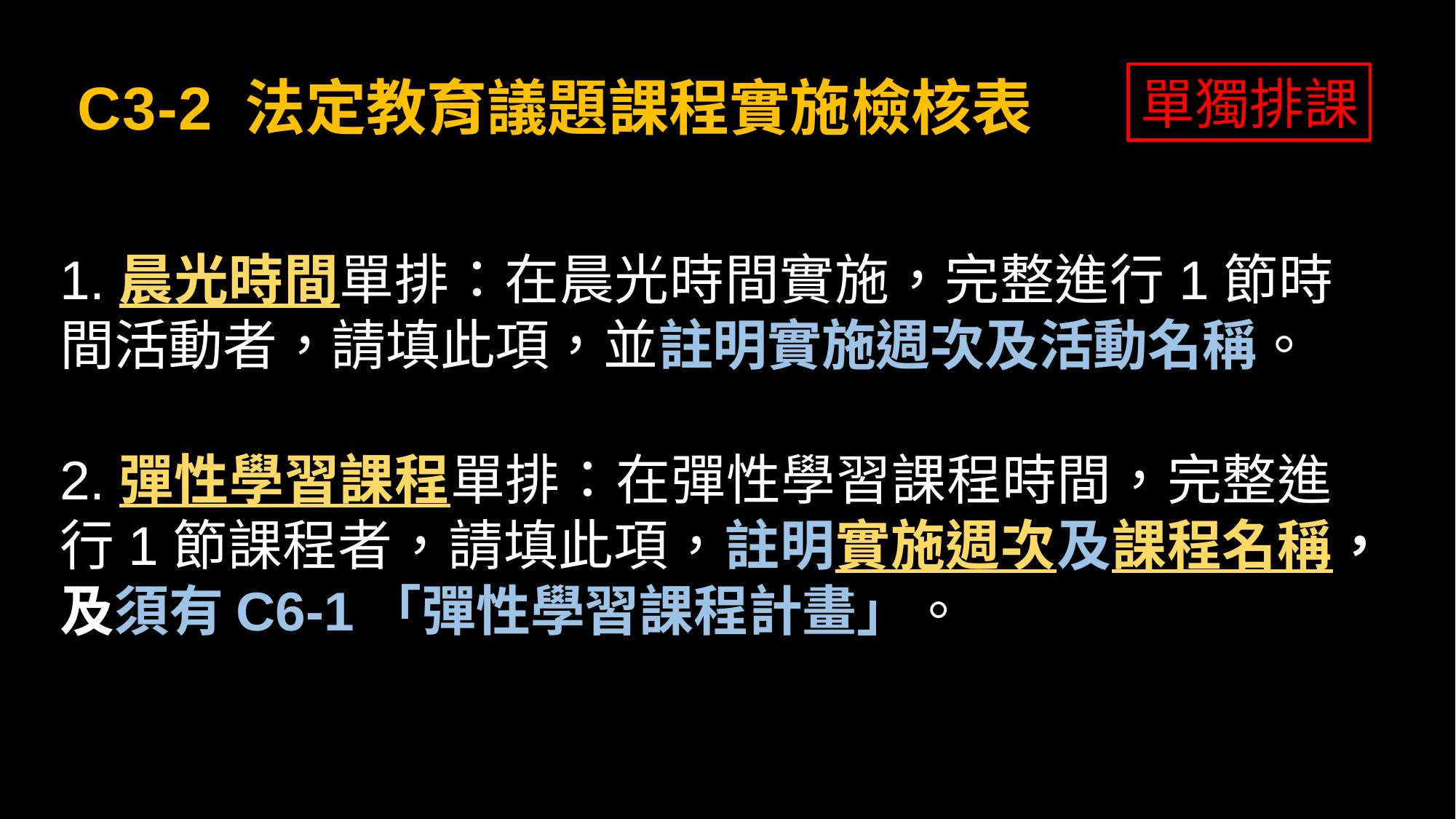

C3-2 法定教育議題課程實施檢核表
單獨排課

1.晨光時間單排：在晨光時間實施，完整進行1節時間活動者，請填此項，並註明實施週次及活動名稱。

2.彈性學習課程單排：在彈性學習課程時間，完整進行1節課程者，請填此項，註明實施週次及課程名稱，及須有C6-1「彈性學習課程計畫」。